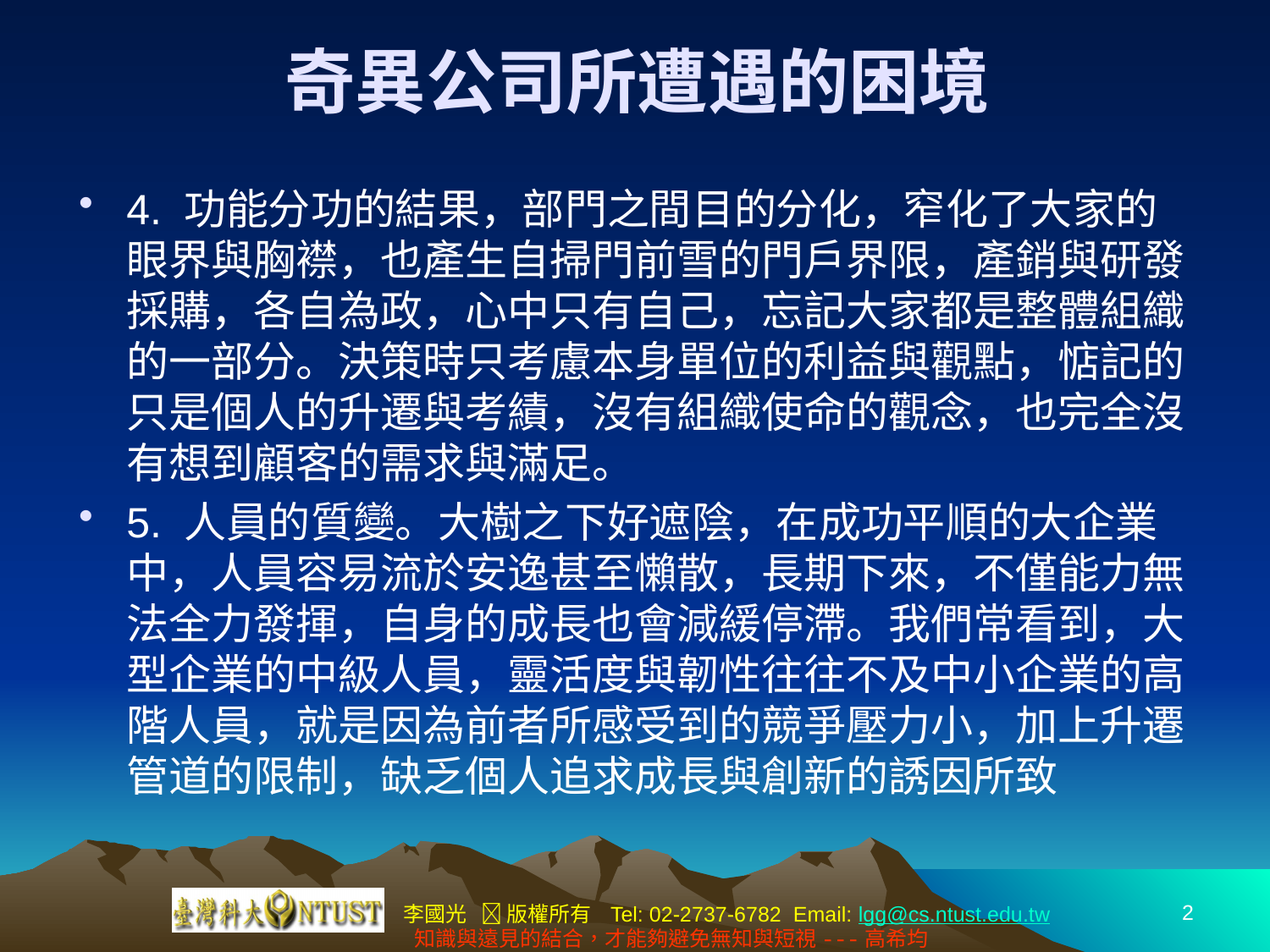

# 奇異公司所遭遇的困境
4. 功能分功的結果，部門之間目的分化，窄化了大家的眼界與胸襟，也產生自掃門前雪的門戶界限，產銷與研發採購，各自為政，心中只有自己，忘記大家都是整體組織的一部分。決策時只考慮本身單位的利益與觀點，惦記的只是個人的升遷與考績，沒有組織使命的觀念，也完全沒有想到顧客的需求與滿足。
5. 人員的質變。大樹之下好遮陰，在成功平順的大企業中，人員容易流於安逸甚至懶散，長期下來，不僅能力無法全力發揮，自身的成長也會減緩停滯。我們常看到，大型企業的中級人員，靈活度與韌性往往不及中小企業的高階人員，就是因為前者所感受到的競爭壓力小，加上升遷管道的限制，缺乏個人追求成長與創新的誘因所致
2